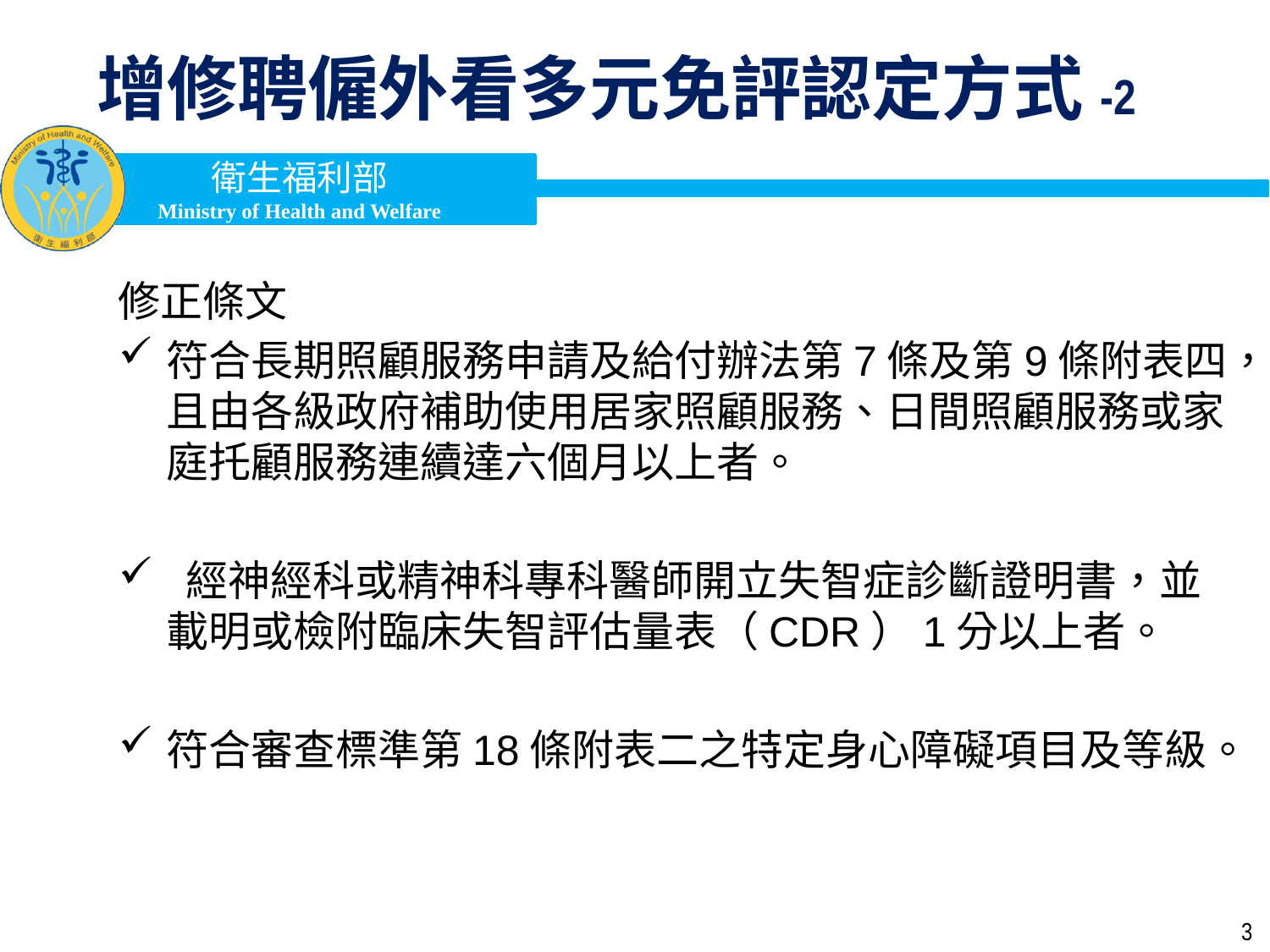

# 增修聘僱外看多元免評認定方式-2
修正條文
符合長期照顧服務申請及給付辦法第7條及第9條附表四，且由各級政府補助使用居家照顧服務、日間照顧服務或家庭托顧服務連續達六個月以上者。

 經神經科或精神科專科醫師開立失智症診斷證明書，並載明或檢附臨床失智評估量表（CDR）1分以上者。

符合審查標準第18條附表二之特定身心障礙項目及等級。

3